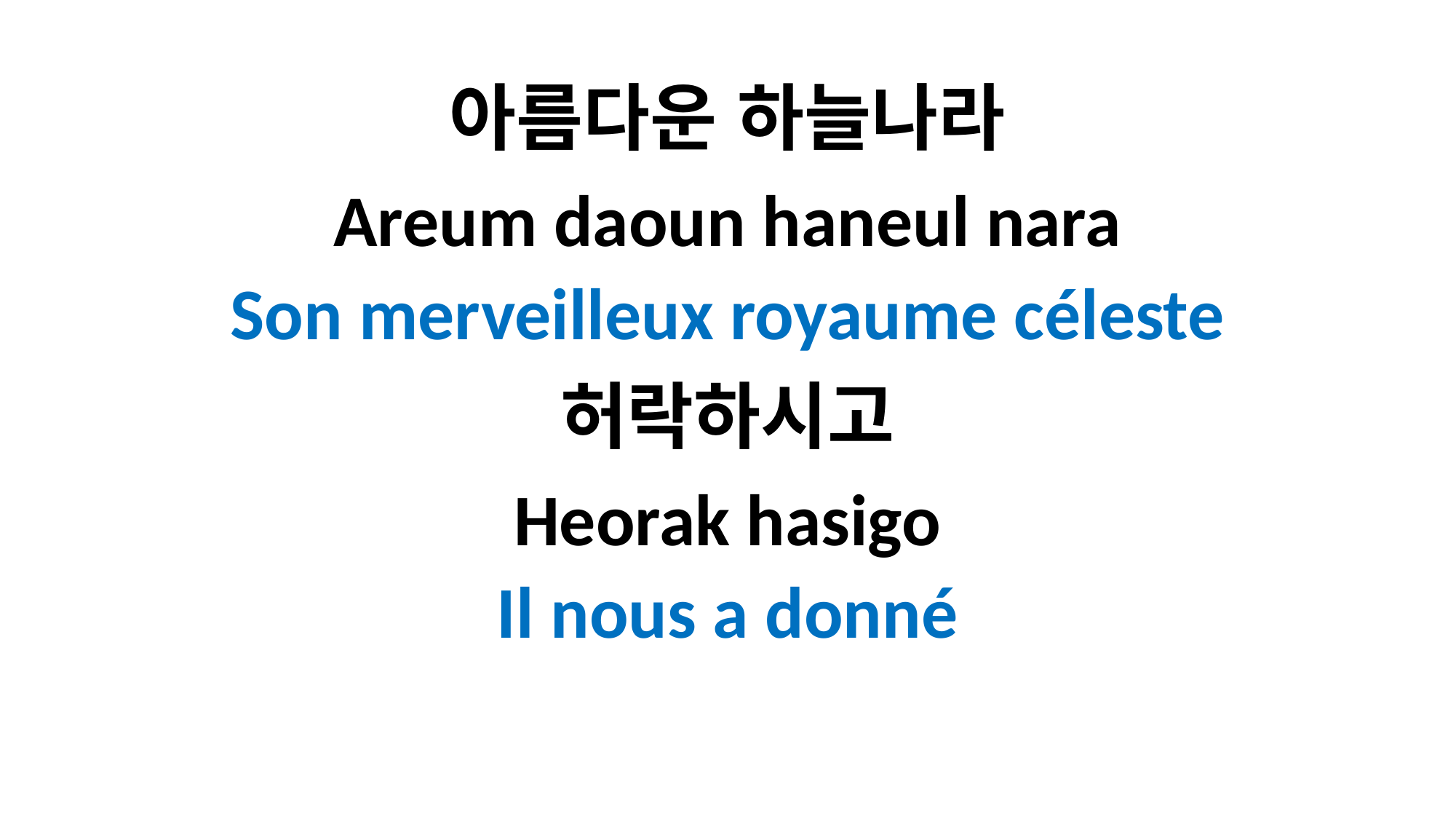

아름다운 하늘나라
Areum daoun haneul nara
Son merveilleux royaume céleste
허락하시고
Heorak hasigo
Il nous a donné